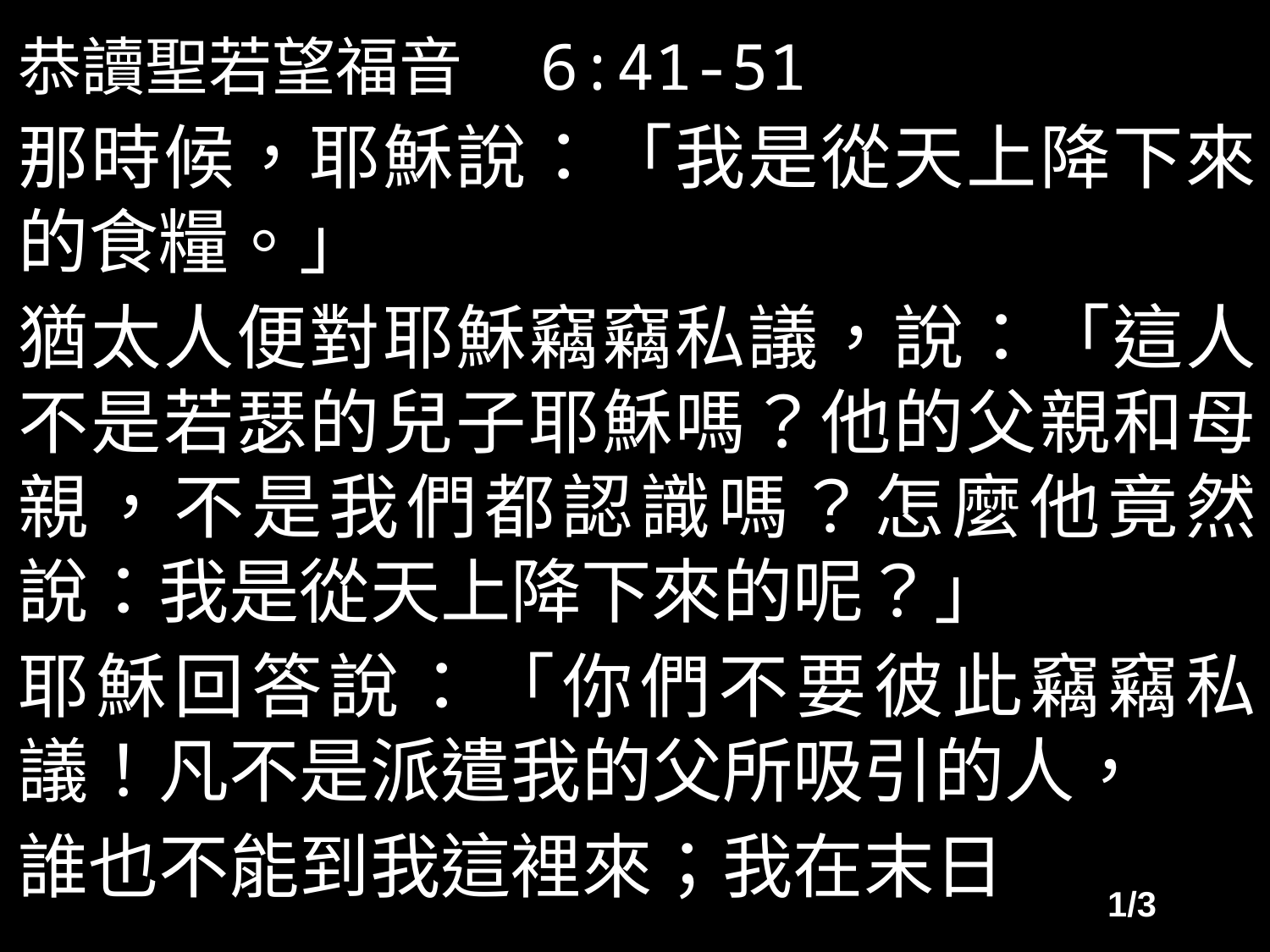

恭讀聖若望福音　6:41-51
那時候，耶穌說：「我是從天上降下來的食糧。」
猶太人便對耶穌竊竊私議，說：「這人不是若瑟的兒子耶穌嗎？他的父親和母親，不是我們都認識嗎？怎麼他竟然說：我是從天上降下來的呢？」
耶穌回答說：「你們不要彼此竊竊私議！凡不是派遣我的父所吸引的人，
誰也不能到我這裡來；我在末日

1/3